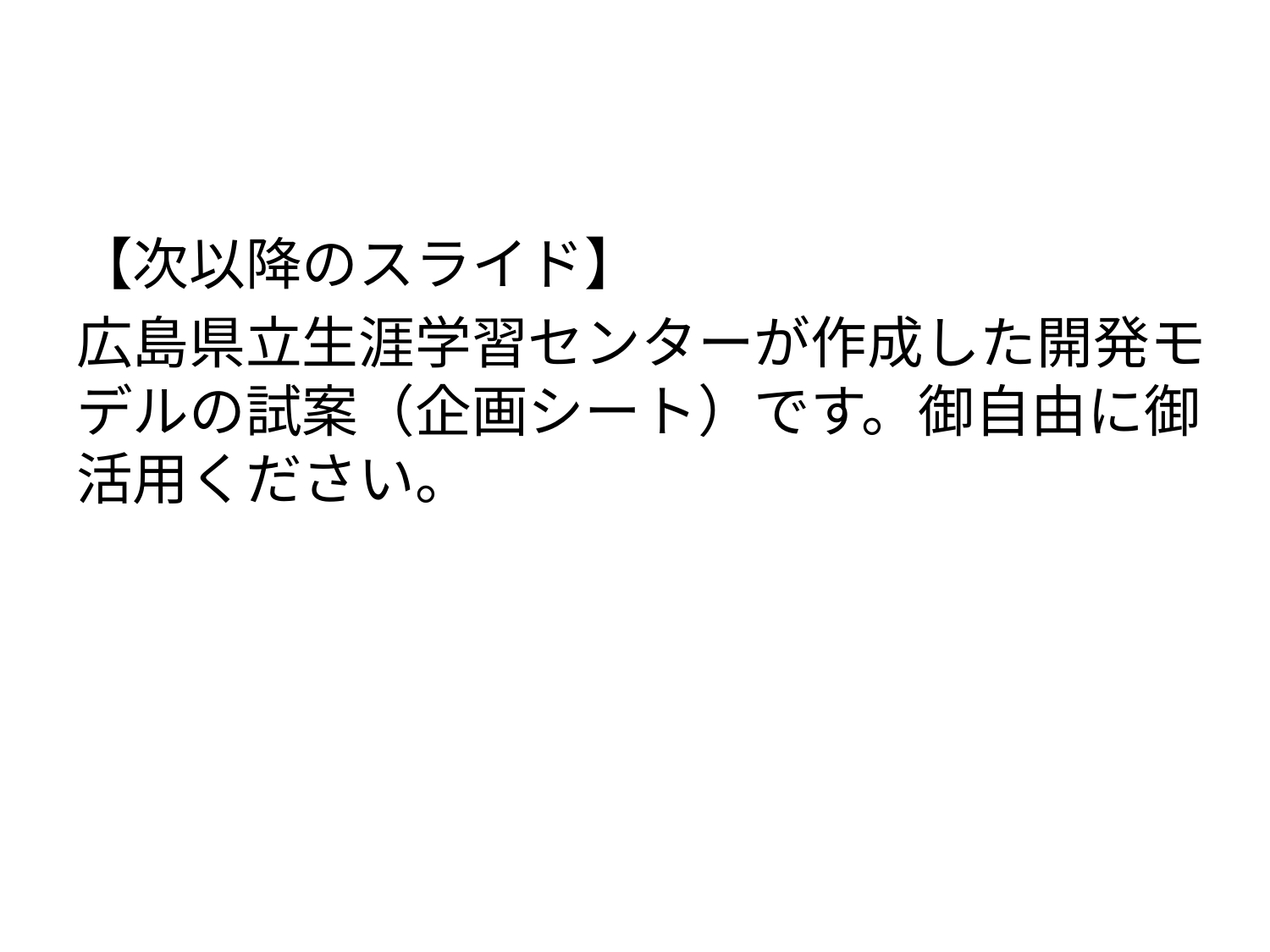

【次以降のスライド】
広島県立生涯学習センターが作成した開発モデルの試案（企画シート）です。御自由に御活用ください。